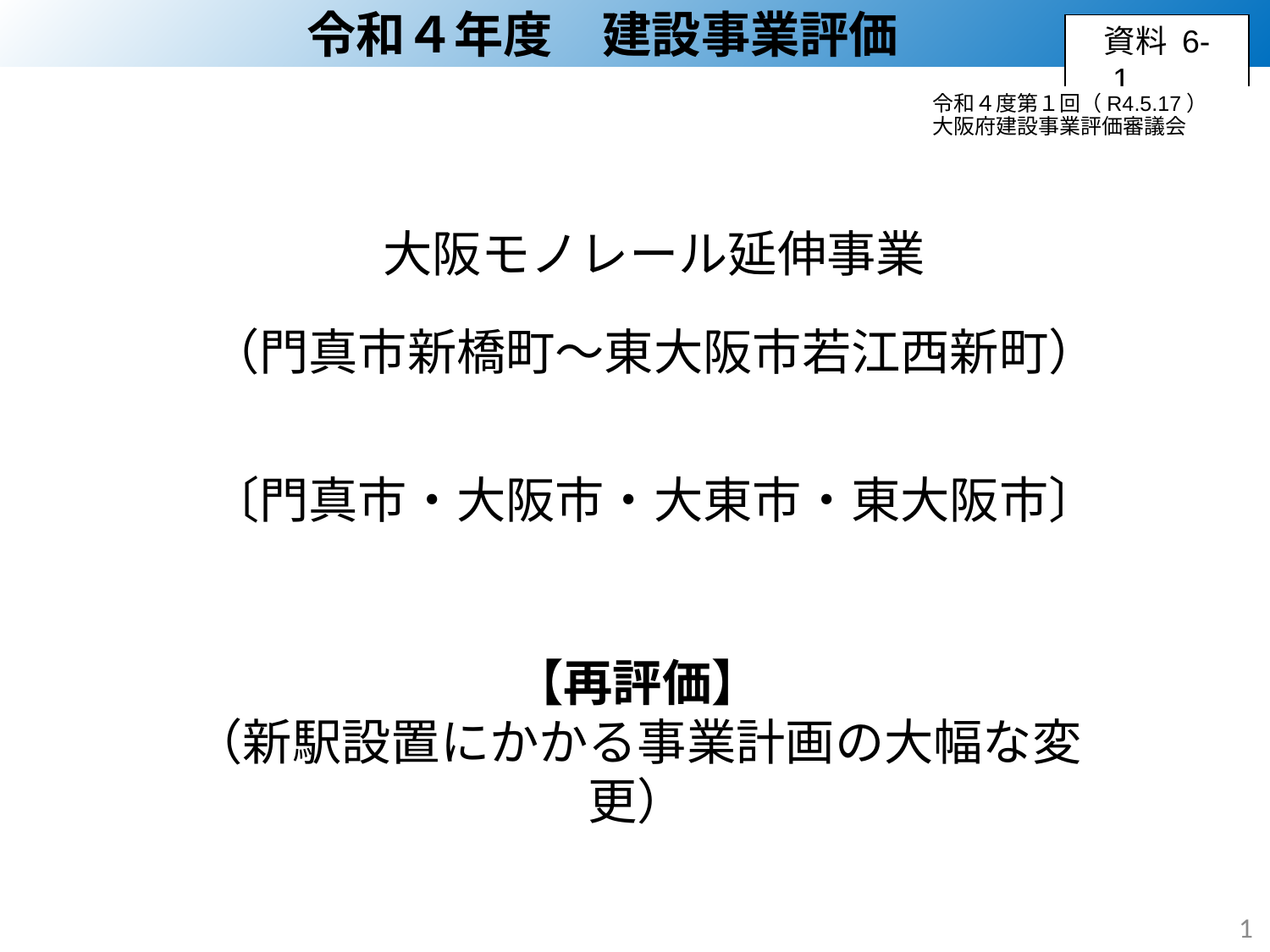

令和４年度　建設事業評価
資料 6-1
令和４度第１回（R4.5.17）
大阪府建設事業評価審議会
大阪モノレール延伸事業

（門真市新橋町～東大阪市若江西新町）

〔門真市・大阪市・大東市・東大阪市〕
【再評価】
（新駅設置にかかる事業計画の大幅な変更）
1